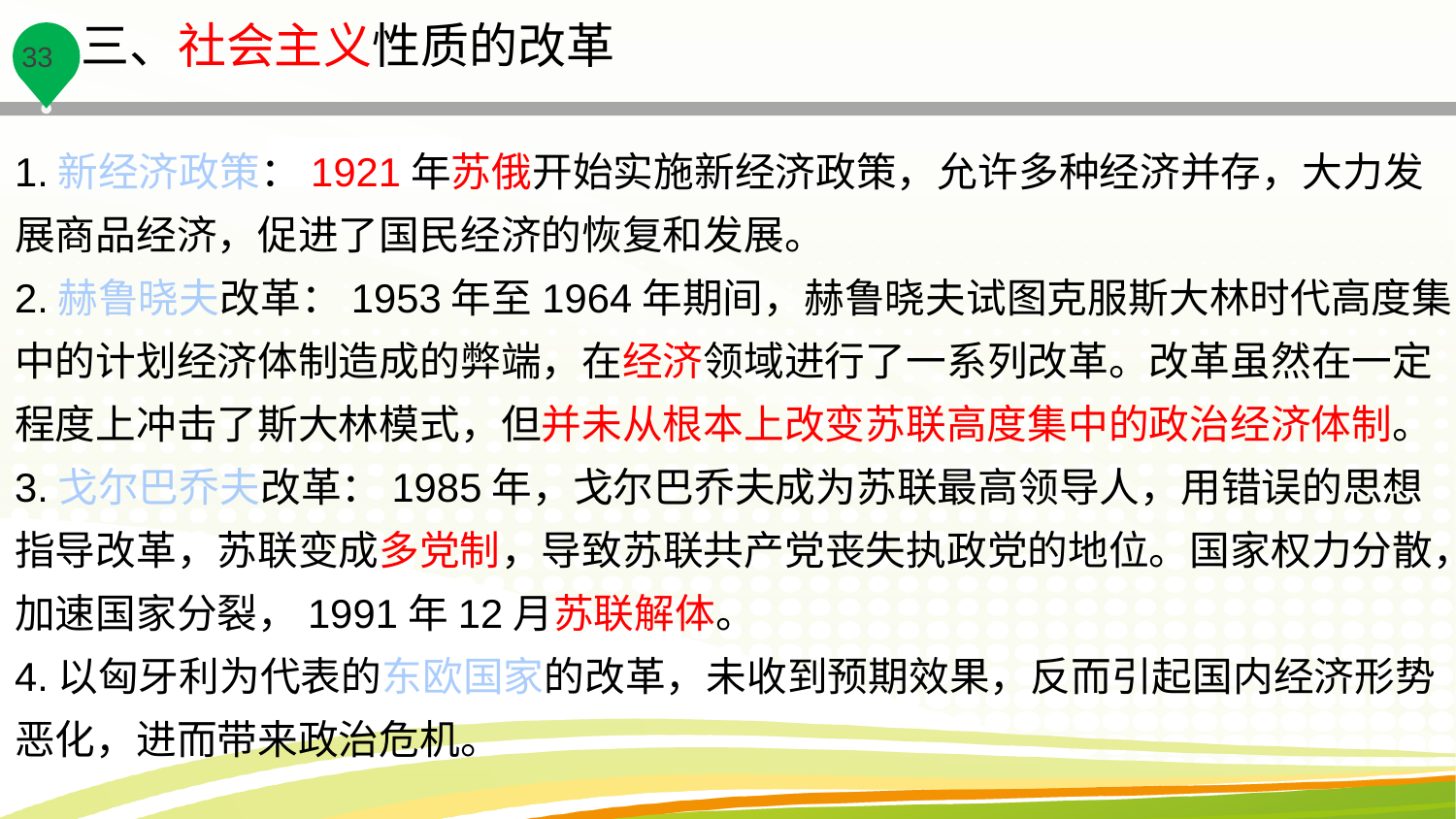

三、社会主义性质的改革

1.新经济政策：1921年苏俄开始实施新经济政策，允许多种经济并存，大力发展商品经济，促进了国民经济的恢复和发展。
2.赫鲁晓夫改革：1953年至1964年期间，赫鲁晓夫试图克服斯大林时代高度集中的计划经济体制造成的弊端，在经济领域进行了一系列改革。改革虽然在一定程度上冲击了斯大林模式，但并未从根本上改变苏联高度集中的政治经济体制。
3.戈尔巴乔夫改革：1985年，戈尔巴乔夫成为苏联最高领导人，用错误的思想指导改革，苏联变成多党制，导致苏联共产党丧失执政党的地位。国家权力分散，加速国家分裂，1991年12月苏联解体。
4.以匈牙利为代表的东欧国家的改革，未收到预期效果，反而引起国内经济形势恶化，进而带来政治危机。